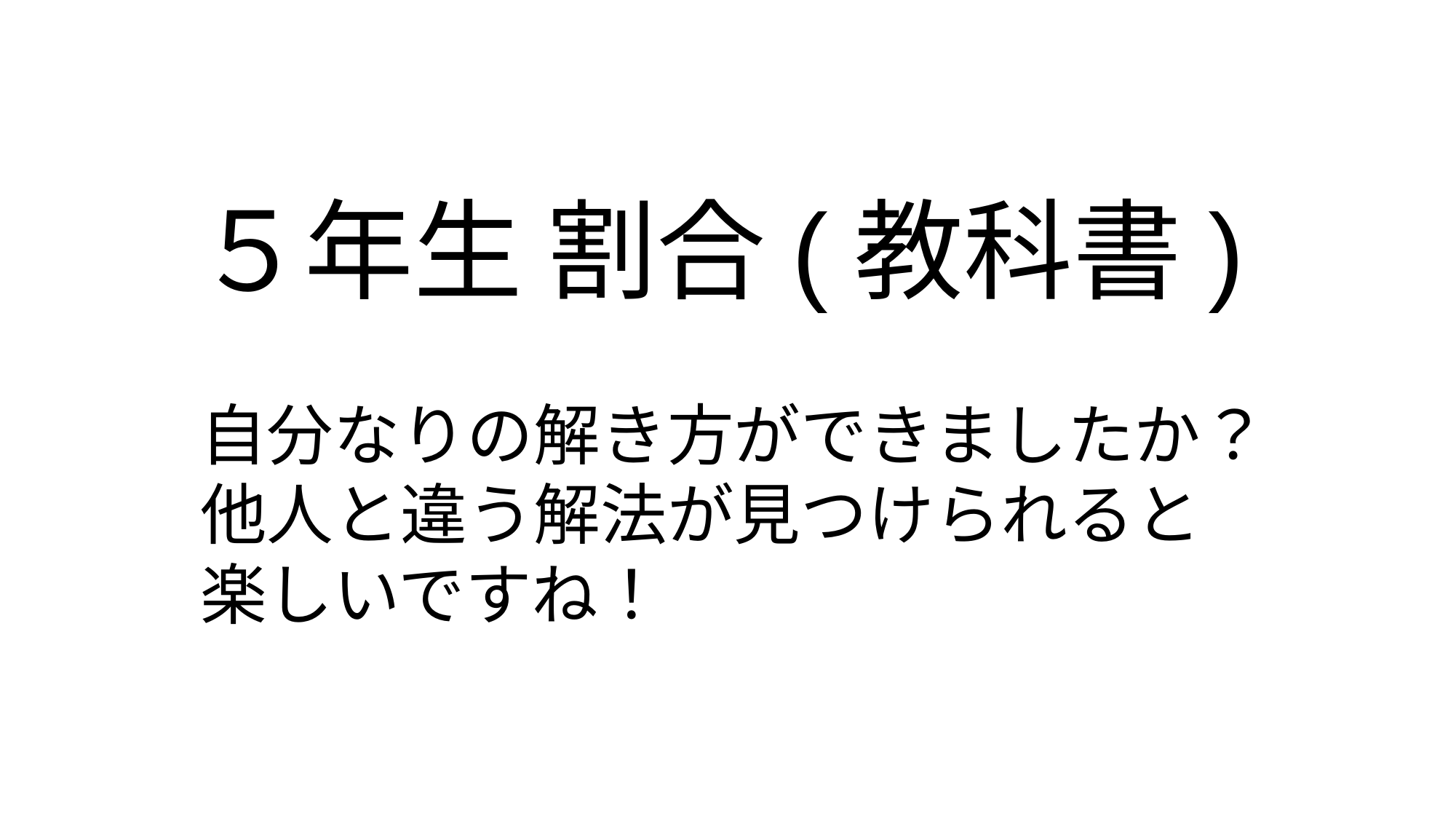

# ５年生 割合(教科書)
自分なりの解き方ができましたか？
他人と違う解法が見つけられると
楽しいですね！